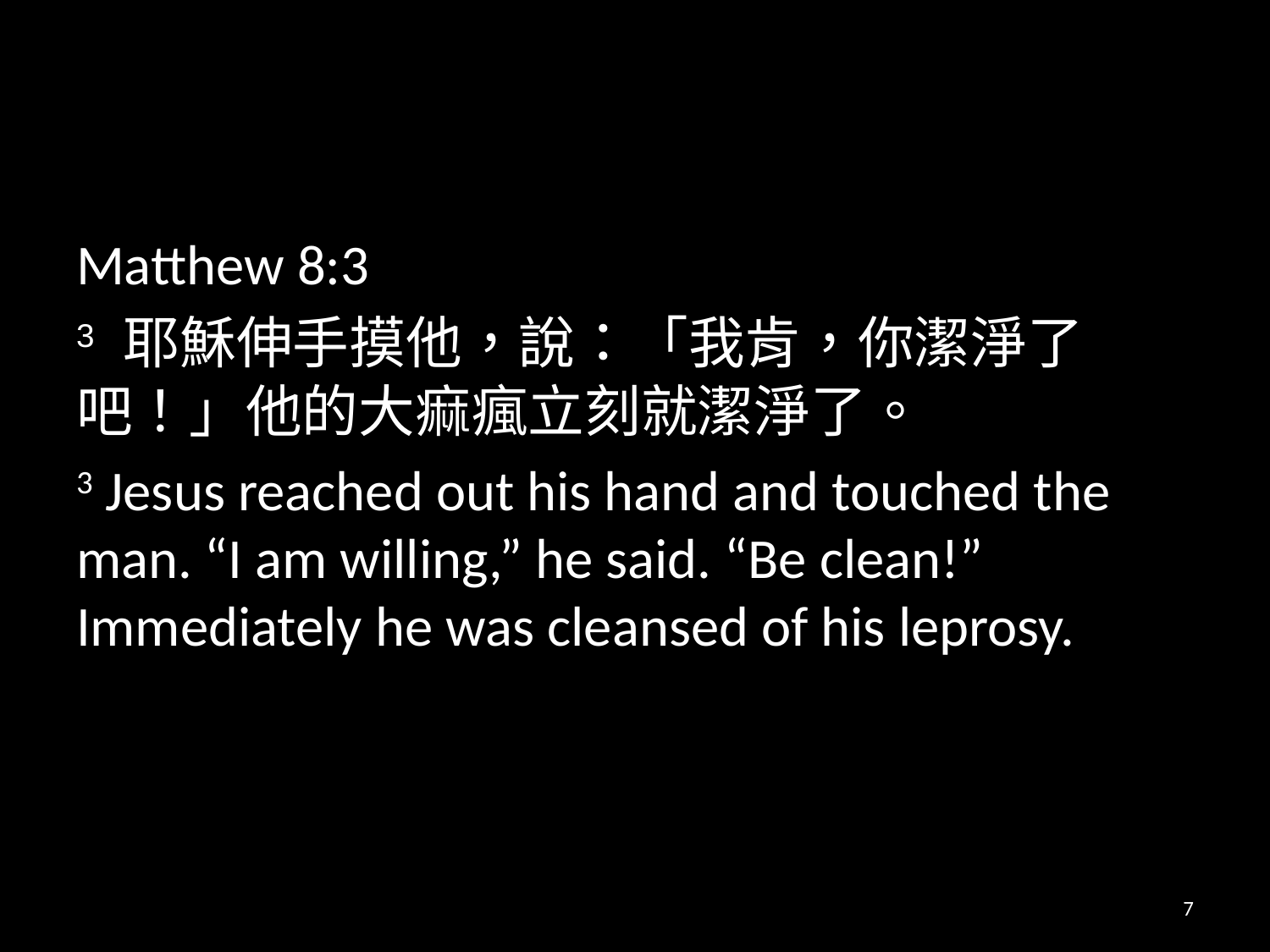

#
Matthew 8:3
3 耶穌伸手摸他，說：「我肯，你潔淨了吧！」他的大痲瘋立刻就潔淨了。
3 Jesus reached out his hand and touched the man. “I am willing,” he said. “Be clean!” Immediately he was cleansed of his leprosy.

7